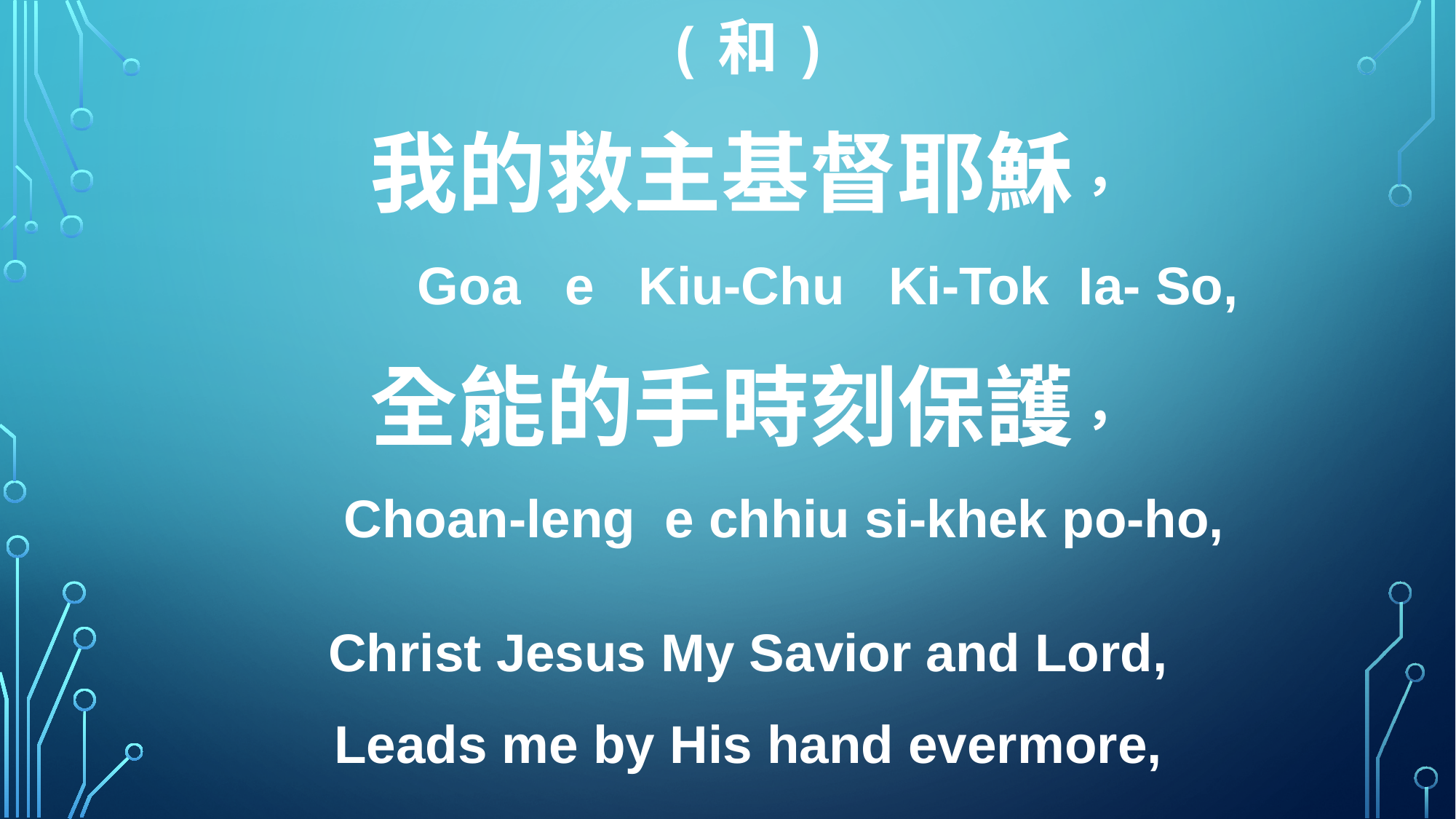

(和)
我的救主基督耶穌，
                Goa   e   Kiu-Chu   Ki-Tok  Ia- So,
全能的手時刻保護，
           Choan-leng  e chhiu si-khek po-ho,

Christ Jesus My Savior and Lord,
Leads me by His hand evermore,